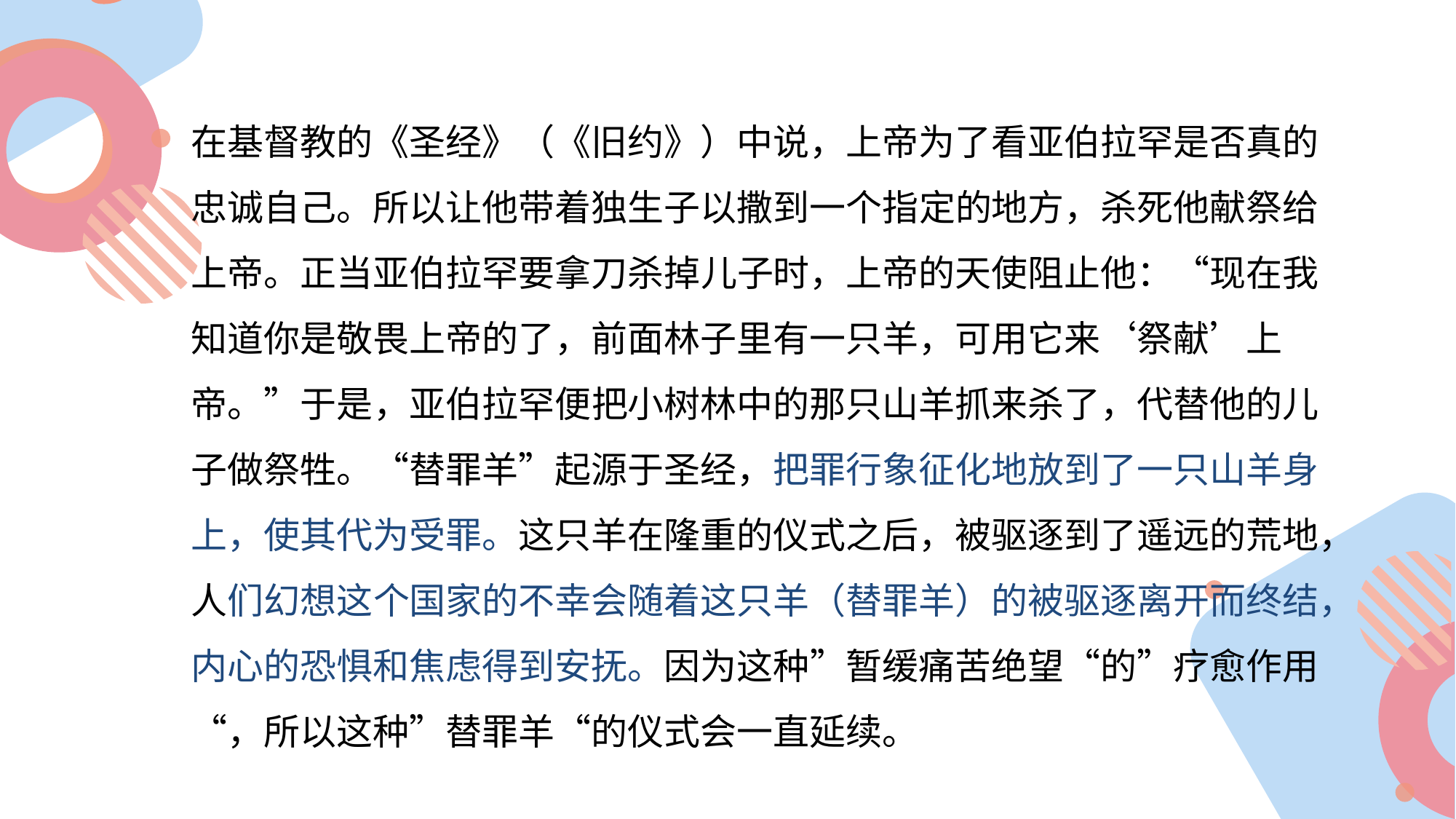

在基督教的《圣经》（《旧约》）中说，上帝为了看亚伯拉罕是否真的忠诚自己。所以让他带着独生子以撒到一个指定的地方，杀死他献祭给上帝。正当亚伯拉罕要拿刀杀掉儿子时，上帝的天使阻止他：“现在我知道你是敬畏上帝的了，前面林子里有一只羊，可用它来‘祭献’上帝。”于是，亚伯拉罕便把小树林中的那只山羊抓来杀了，代替他的儿子做祭牲。“替罪羊”起源于圣经，把罪行象征化地放到了一只山羊身上，使其代为受罪。这只羊在隆重的仪式之后，被驱逐到了遥远的荒地，人们幻想这个国家的不幸会随着这只羊（替罪羊）的被驱逐离开而终结，内心的恐惧和焦虑得到安抚。因为这种”暂缓痛苦绝望“的”疗愈作用“，所以这种”替罪羊“的仪式会一直延续。

标题二

标题一
标题四
标题三